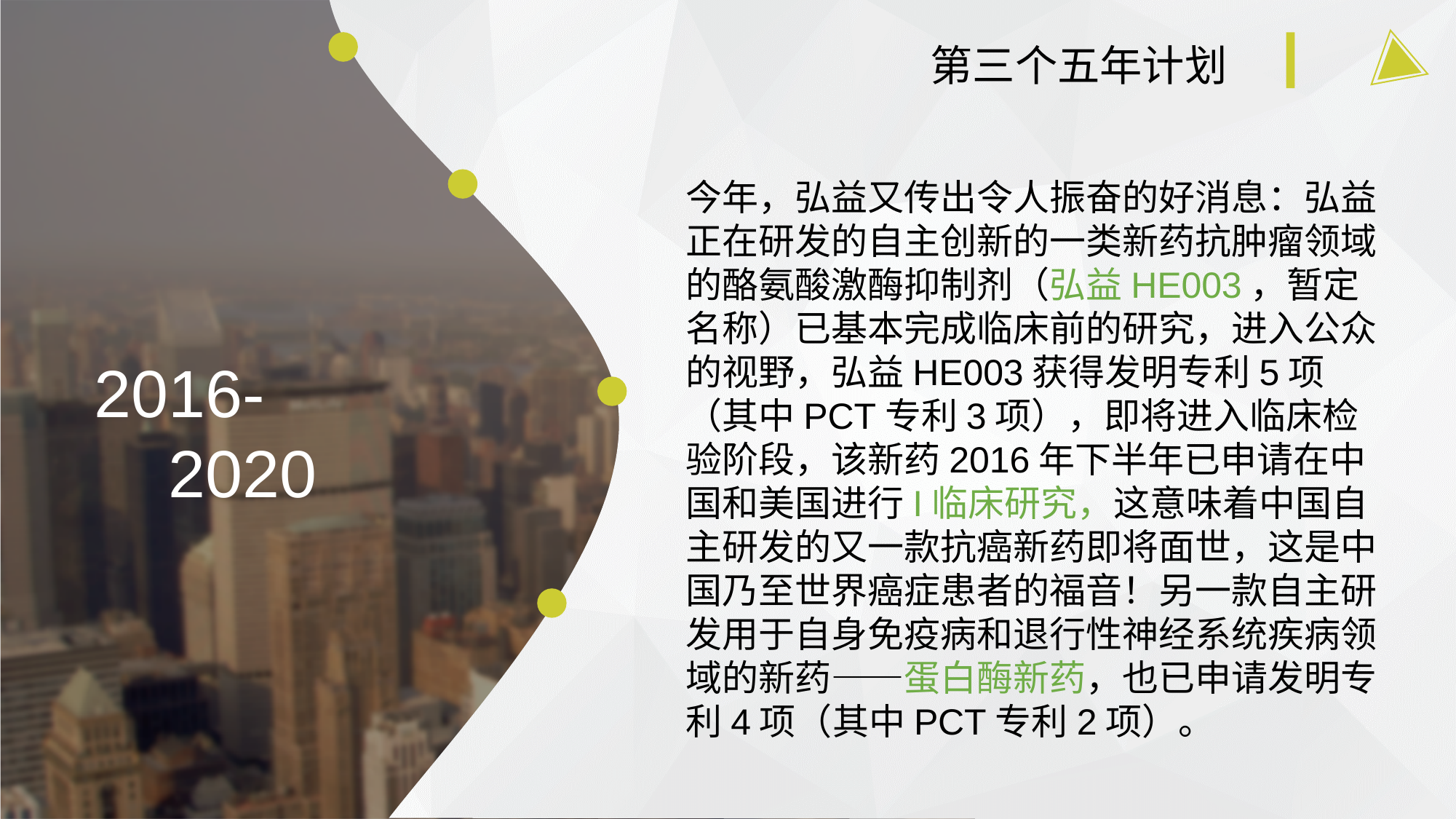

第三个五年计划

今年，弘益又传出令人振奋的好消息：弘益正在研发的自主创新的一类新药抗肿瘤领域的酪氨酸激酶抑制剂（弘益HE003，暂定名称）已基本完成临床前的研究，进入公众的视野，弘益HE003获得发明专利5项（其中PCT专利3项），即将进入临床检验阶段，该新药2016年下半年已申请在中国和美国进行I临床研究，这意味着中国自主研发的又一款抗癌新药即将面世，这是中国乃至世界癌症患者的福音！另一款自主研发用于自身免疫病和退行性神经系统疾病领域的新药——蛋白酶新药，也已申请发明专利4项（其中PCT专利2项）。

2016-
    2020